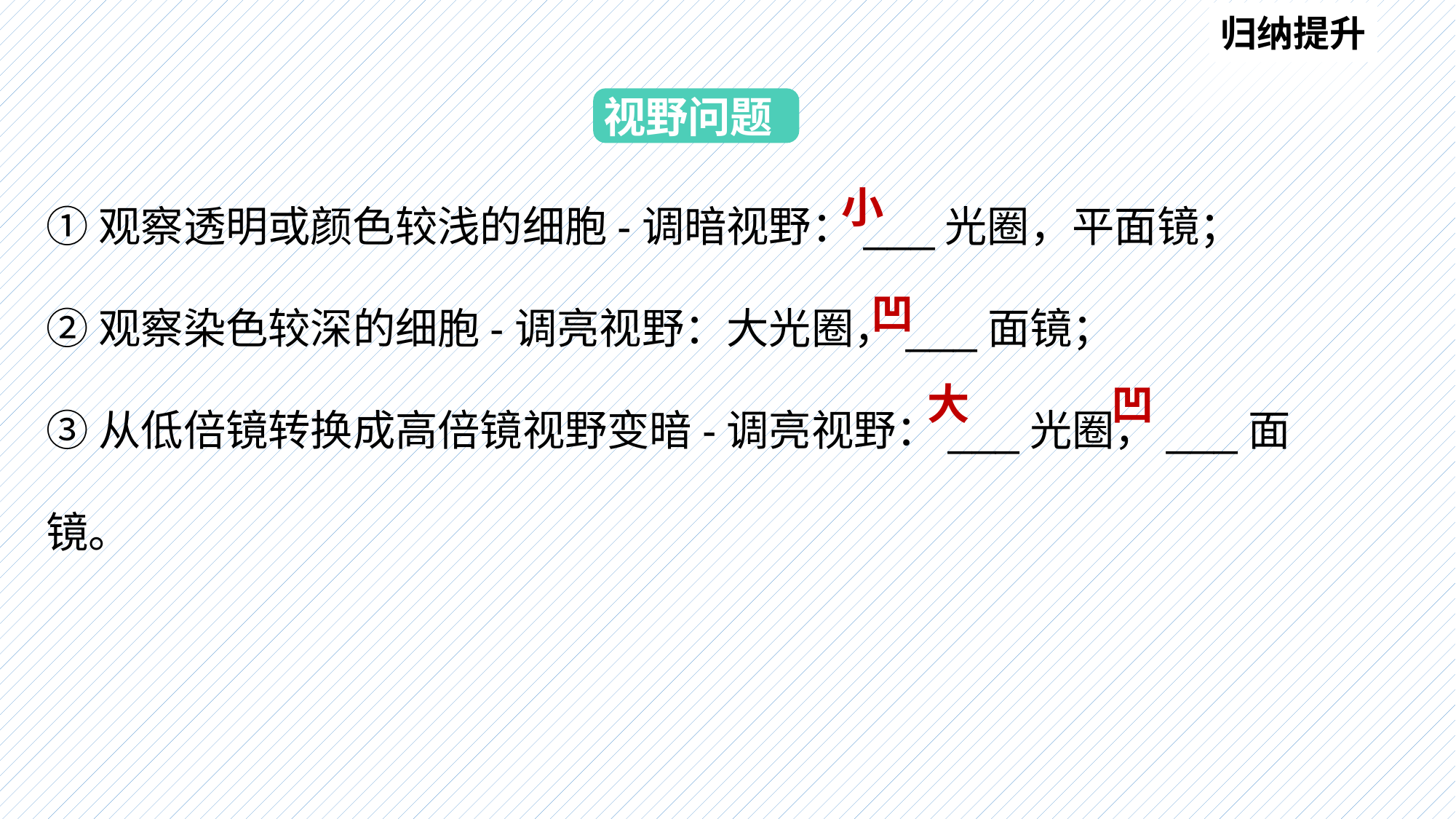

归纳提升
视野问题

①观察透明或颜色较浅的细胞-调暗视野：___光圈，平面镜；
②观察染色较深的细胞-调亮视野：大光圈，___面镜；
③从低倍镜转换成高倍镜视野变暗-调亮视野：___光圈，___面镜。
小
凹
大
凹